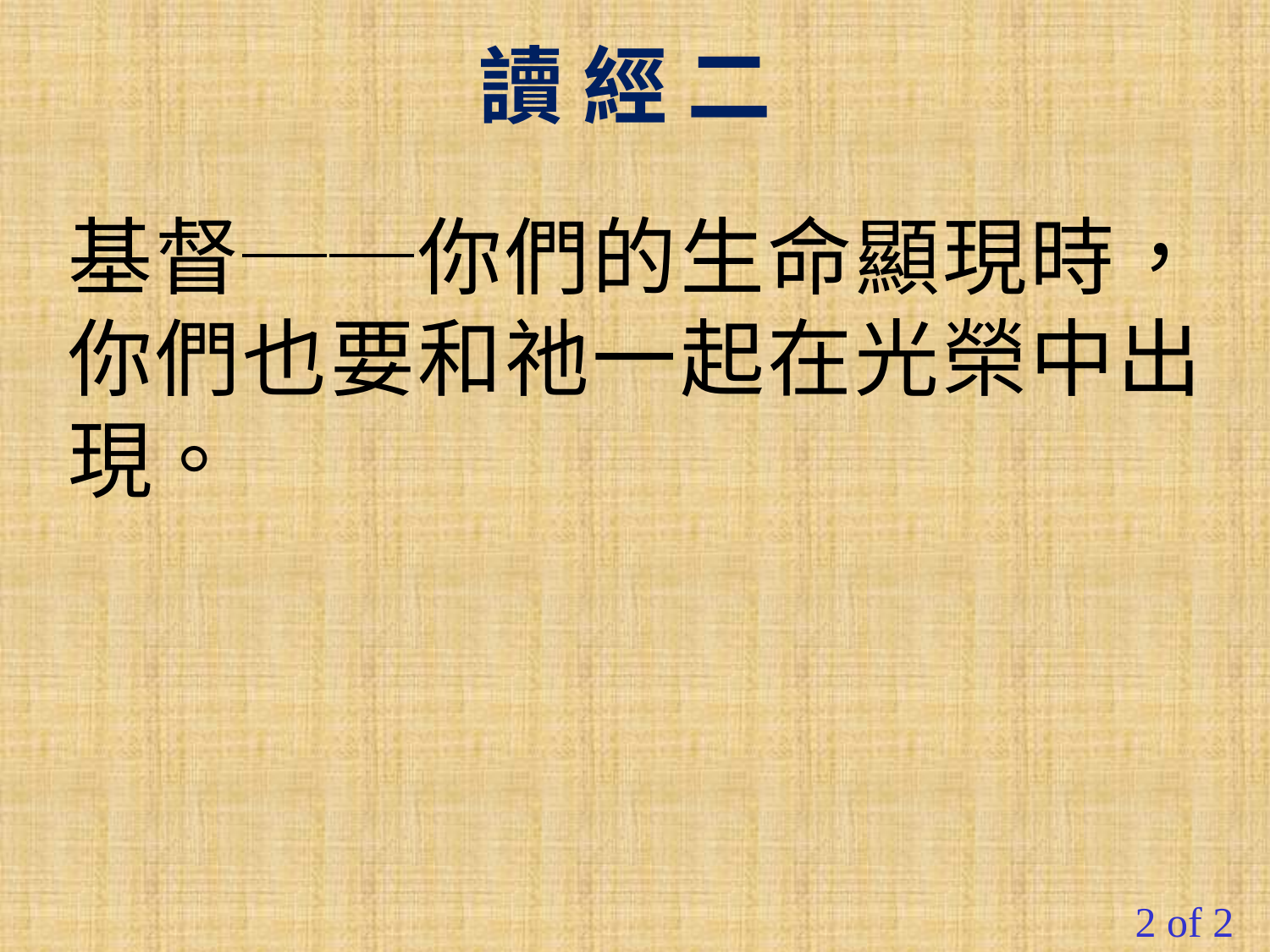

讀 經 二

基督──你們的生命顯現時，你們也要和祂一起在光榮中出現。
2 of 2